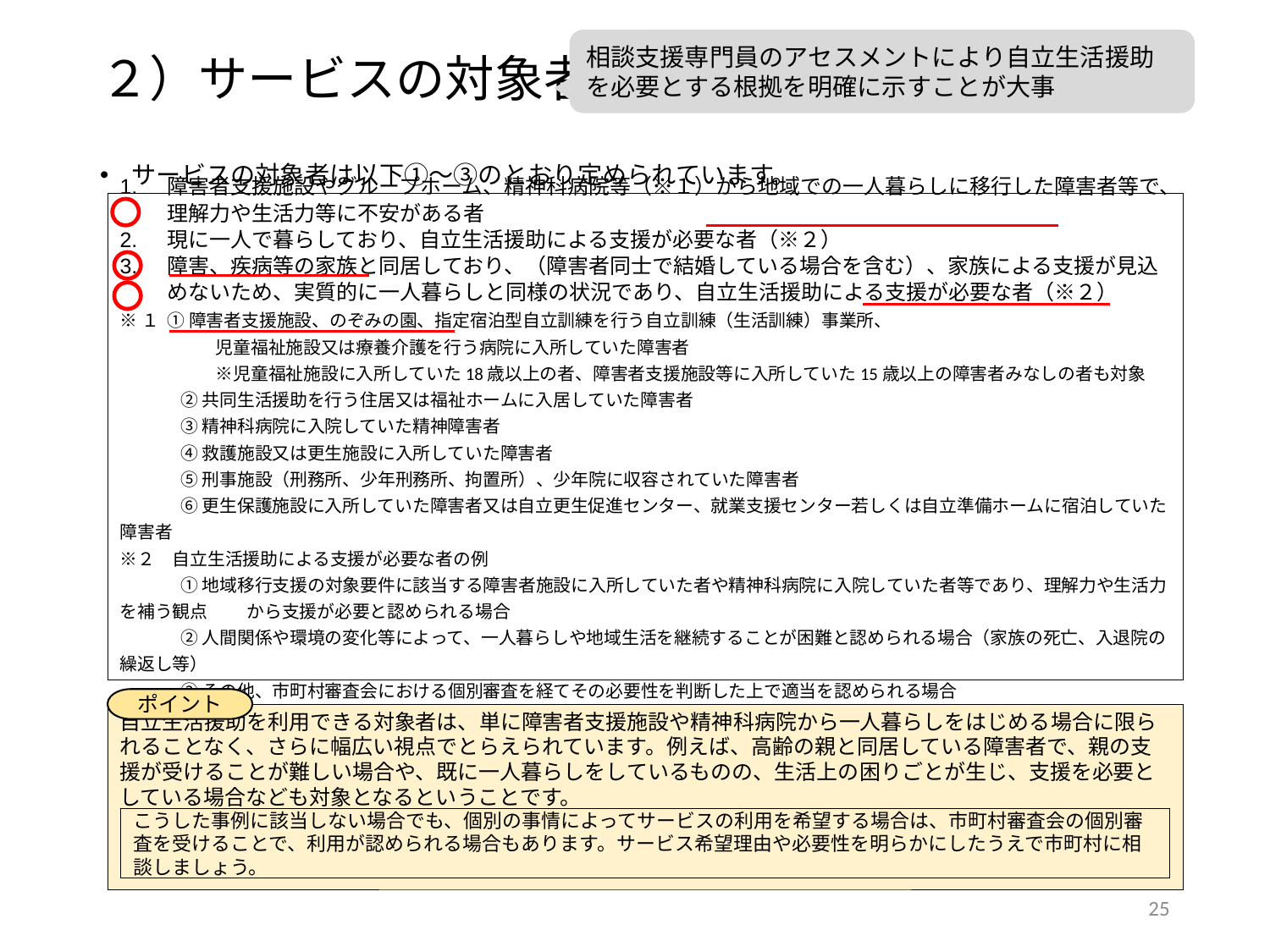

２）サービスの対象者
相談支援専門員のアセスメントにより自立生活援助を必要とする根拠を明確に示すことが大事
サービスの対象者は以下①～③のとおり定められています。

障害者支援施設やグループホーム、精神科病院等（※１）から地域での一人暮らしに移行した障害者等で、理解力や生活力等に不安がある者
現に一人で暮らしており、自立生活援助による支援が必要な者（※２）
障害、疾病等の家族と同居しており、（障害者同士で結婚している場合を含む）、家族による支援が見込めないため、実質的に一人暮らしと同様の状況であり、自立生活援助による支援が必要な者（※２）
※１  ① 障害者支援施設、のぞみの園、指定宿泊型自立訓練を行う自立訓練（生活訓練）事業所、
　　　　　  児童福祉施設又は療養介護を行う病院に入所していた障害者
　　　　　  ※児童福祉施設に入所していた18歳以上の者、障害者支援施設等に入所していた15歳以上の障害者みなしの者も対象
　　　  ② 共同生活援助を行う住居又は福祉ホームに入居していた障害者
　　　  ③ 精神科病院に入院していた精神障害者
　　　  ④ 救護施設又は更生施設に入所していた障害者
　　　  ⑤ 刑事施設（刑務所、少年刑務所、拘置所）、少年院に収容されていた障害者
　　　  ⑥ 更生保護施設に入所していた障害者又は自立更生促進センター、就業支援センター若しくは自立準備ホームに宿泊していた障害者　　　
※２　自立生活援助による支援が必要な者の例
　　　  ① 地域移行支援の対象要件に該当する障害者施設に入所していた者や精神科病院に入院していた者等であり、理解力や生活力を補う観点	から支援が必要と認められる場合
　　　  ② 人間関係や環境の変化等によって、一人暮らしや地域生活を継続することが困難と認められる場合（家族の死亡、入退院の繰返し等）
　　　  ③ その他、市町村審査会における個別審査を経てその必要性を判断した上で適当を認められる場合

ポイント
自立生活援助を利用できる対象者は、単に障害者支援施設や精神科病院から一人暮らしをはじめる場合に限られることなく、さらに幅広い視点でとらえられています。例えば、高齢の親と同居している障害者で、親の支援が受けることが難しい場合や、既に一人暮らしをしているものの、生活上の困りごとが生じ、支援を必要としている場合なども対象となるということです。

こうした事例に該当しない場合でも、個別の事情によってサービスの利用を希望する場合は、市町村審査会の個別審査を受けることで、利用が認められる場合もあります。サービス希望理由や必要性を明らかにしたうえで市町村に相談しましょう。
25